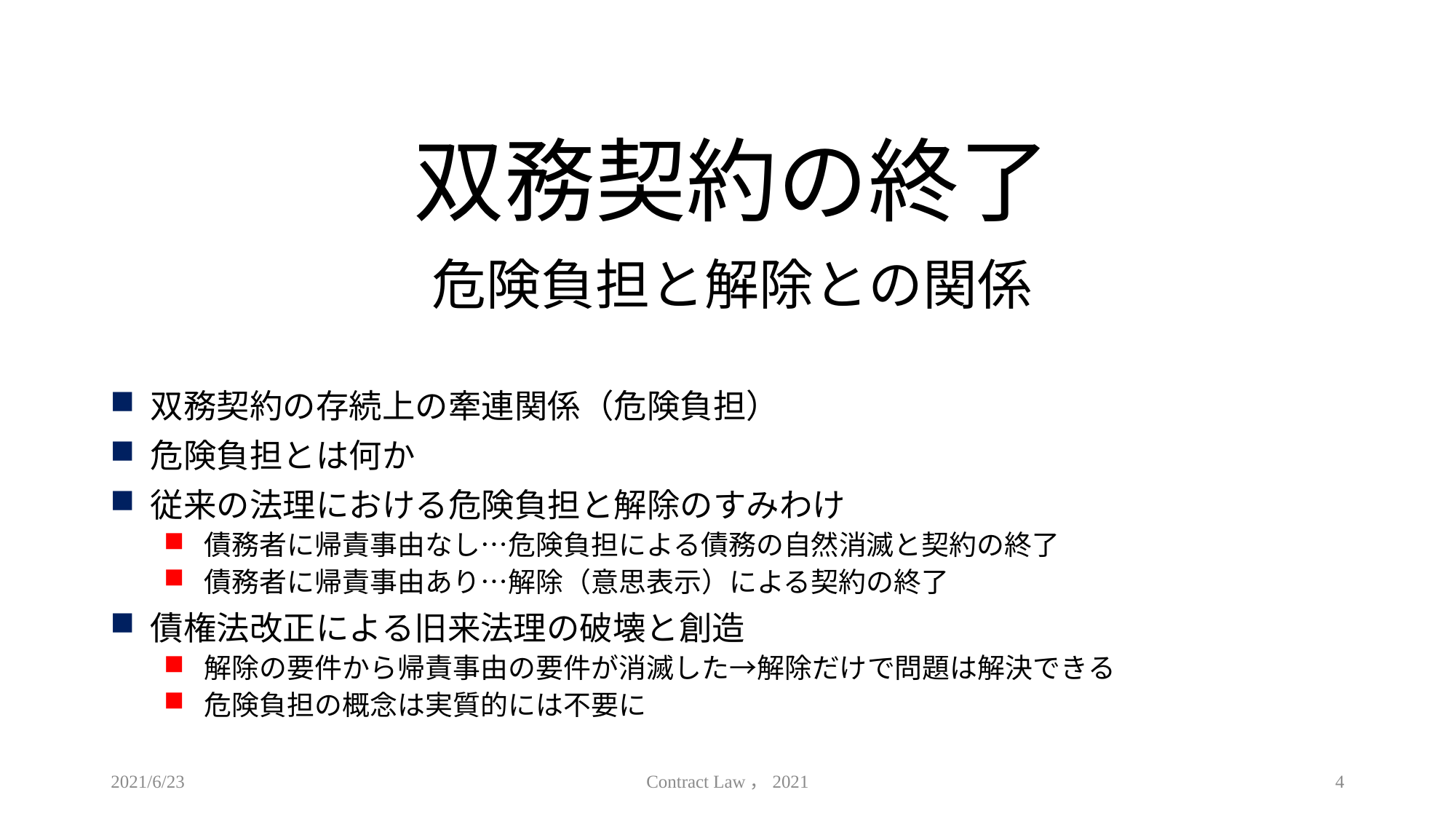

# 双務契約の終了 危険負担と解除との関係
双務契約の存続上の牽連関係（危険負担）
危険負担とは何か
従来の法理における危険負担と解除のすみわけ
債務者に帰責事由なし…危険負担による債務の自然消滅と契約の終了
債務者に帰責事由あり…解除（意思表示）による契約の終了
債権法改正による旧来法理の破壊と創造
解除の要件から帰責事由の要件が消滅した→解除だけで問題は解決できる
危険負担の概念は実質的には不要に

2021/6/23
Contract Law，2021
4